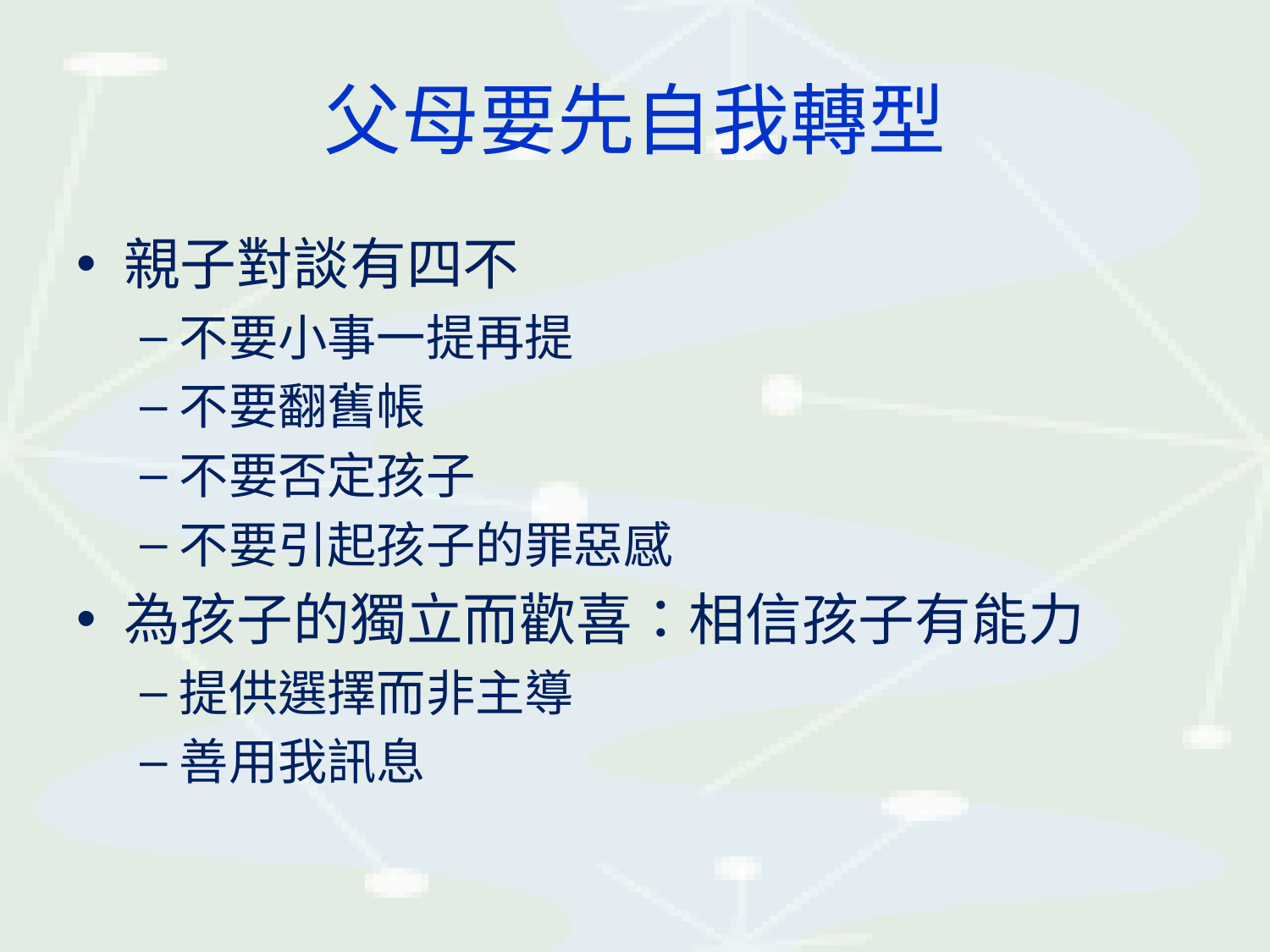

# 父母要先自我轉型
親子對談有四不
不要小事一提再提
不要翻舊帳
不要否定孩子
不要引起孩子的罪惡感
為孩子的獨立而歡喜：相信孩子有能力
提供選擇而非主導
善用我訊息